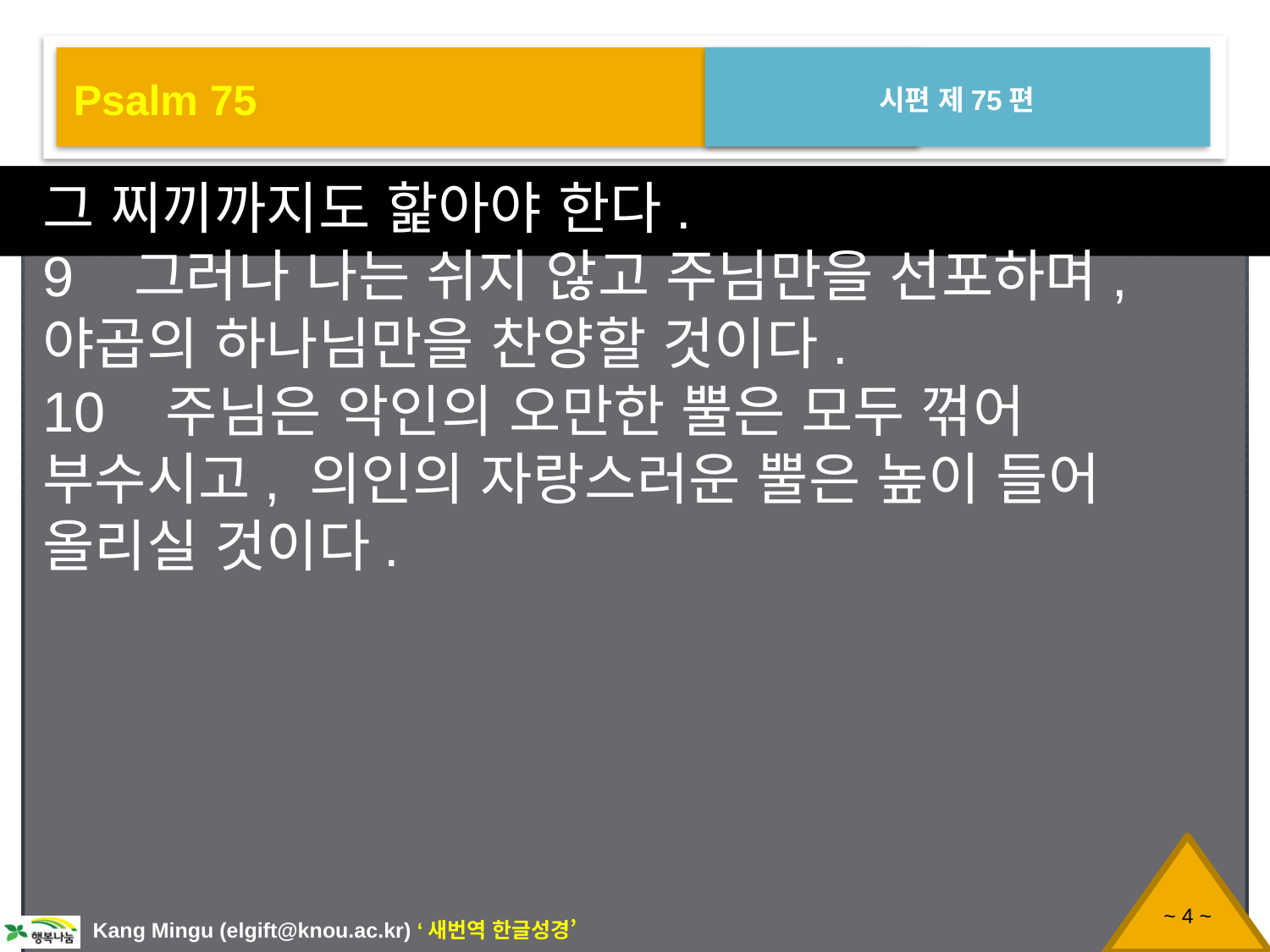

Psalm 75
시편 제75편
그 찌끼까지도 핥아야 한다.
9   그러나 나는 쉬지 않고 주님만을 선포하며, 야곱의 하나님만을 찬양할 것이다.
10   주님은 악인의 오만한 뿔은 모두 꺾어 부수시고, 의인의 자랑스러운 뿔은 높이 들어 올리실 것이다.